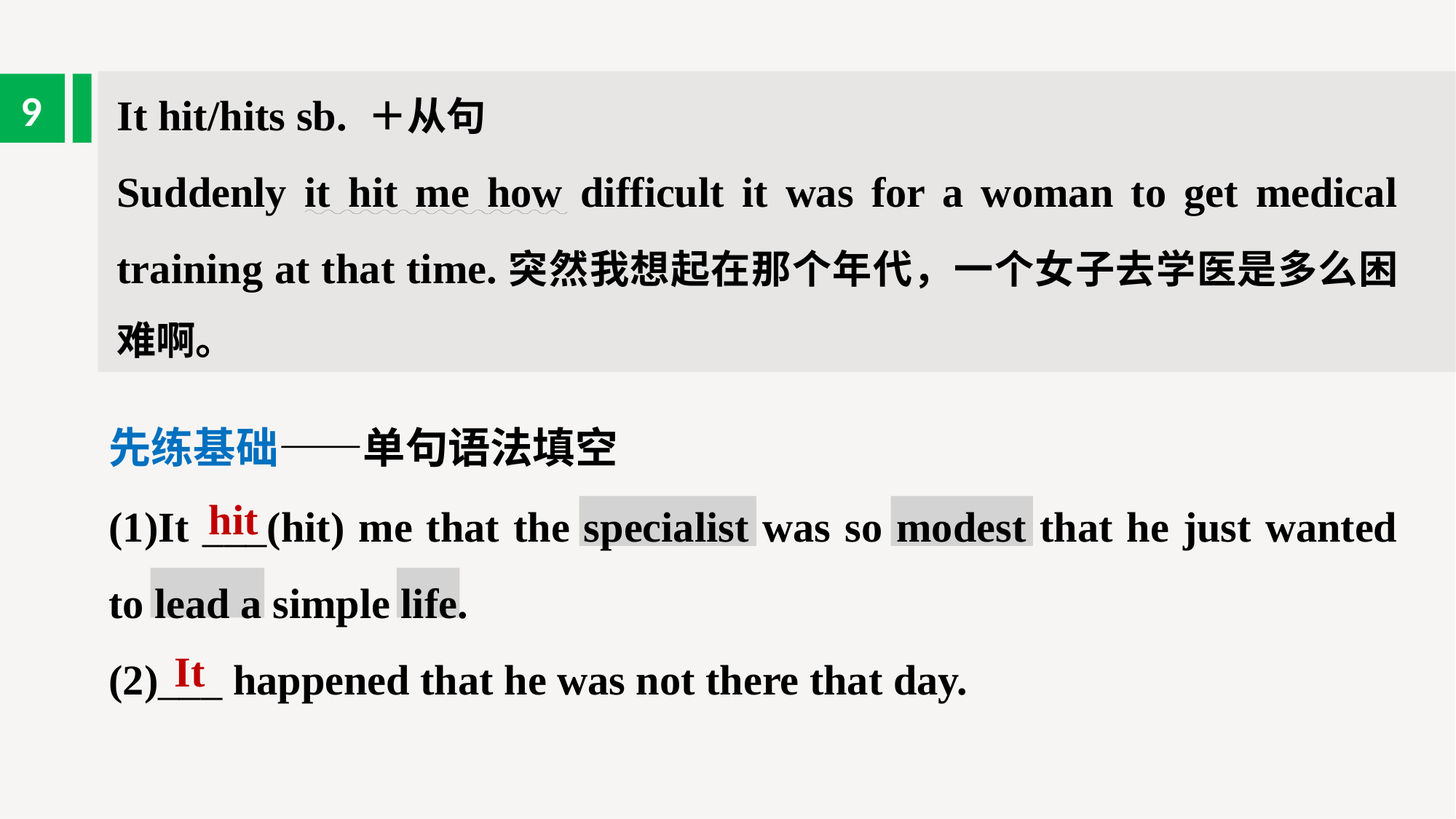

It hit/hits sb. ＋从句
Suddenly it hit me how difficult it was for a woman to get medical training at that time.突然我想起在那个年代，一个女子去学医是多么困难啊。

9
先练基础——单句语法填空
(1)It ___(hit) me that the specialist was so modest that he just wanted to lead a simple life.
(2)___ happened that he was not there that day.
hit

It